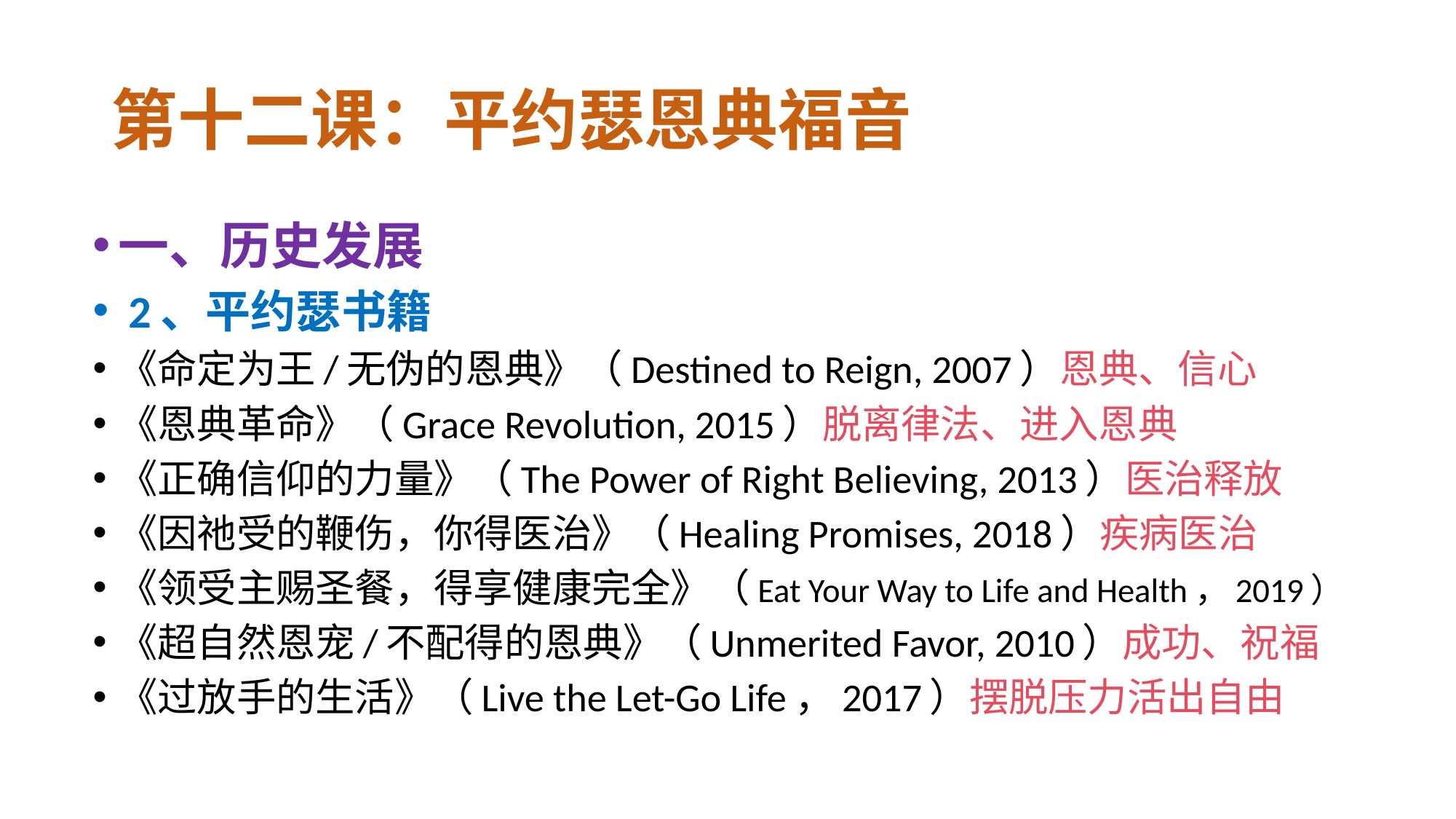

# 第十二课：平约瑟恩典福音
一、历史发展
 2、平约瑟书籍
《命定为王/无伪的恩典》（Destined to Reign, 2007）恩典、信心
《恩典革命》（Grace Revolution, 2015）脱离律法、进入恩典
《正确信仰的力量》（The Power of Right Believing, 2013）医治释放
《因祂受的鞭伤，你得医治》（Healing Promises, 2018）疾病医治
《领受主赐圣餐，得享健康完全》（Eat Your Way to Life and Health，2019）
《超自然恩宠/不配得的恩典》（Unmerited Favor, 2010）成功、祝福
《过放手的生活》（Live the Let-Go Life，2017）摆脱压力活出自由